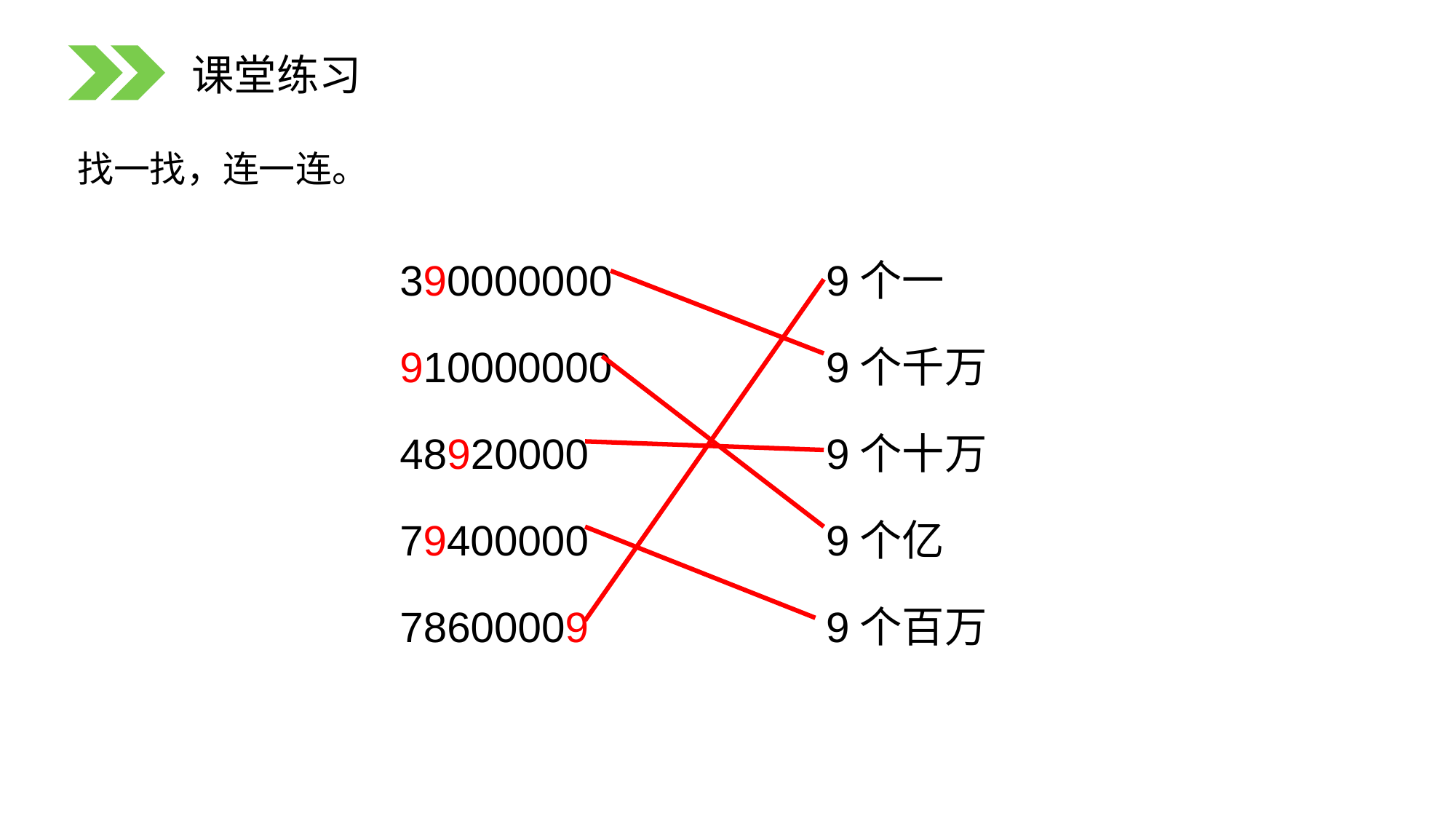

课堂练习
找一找，连一连。
9个一
390000000
9个千万
910000000
48920000
9个十万
79400000
9个亿
78600009
9个百万